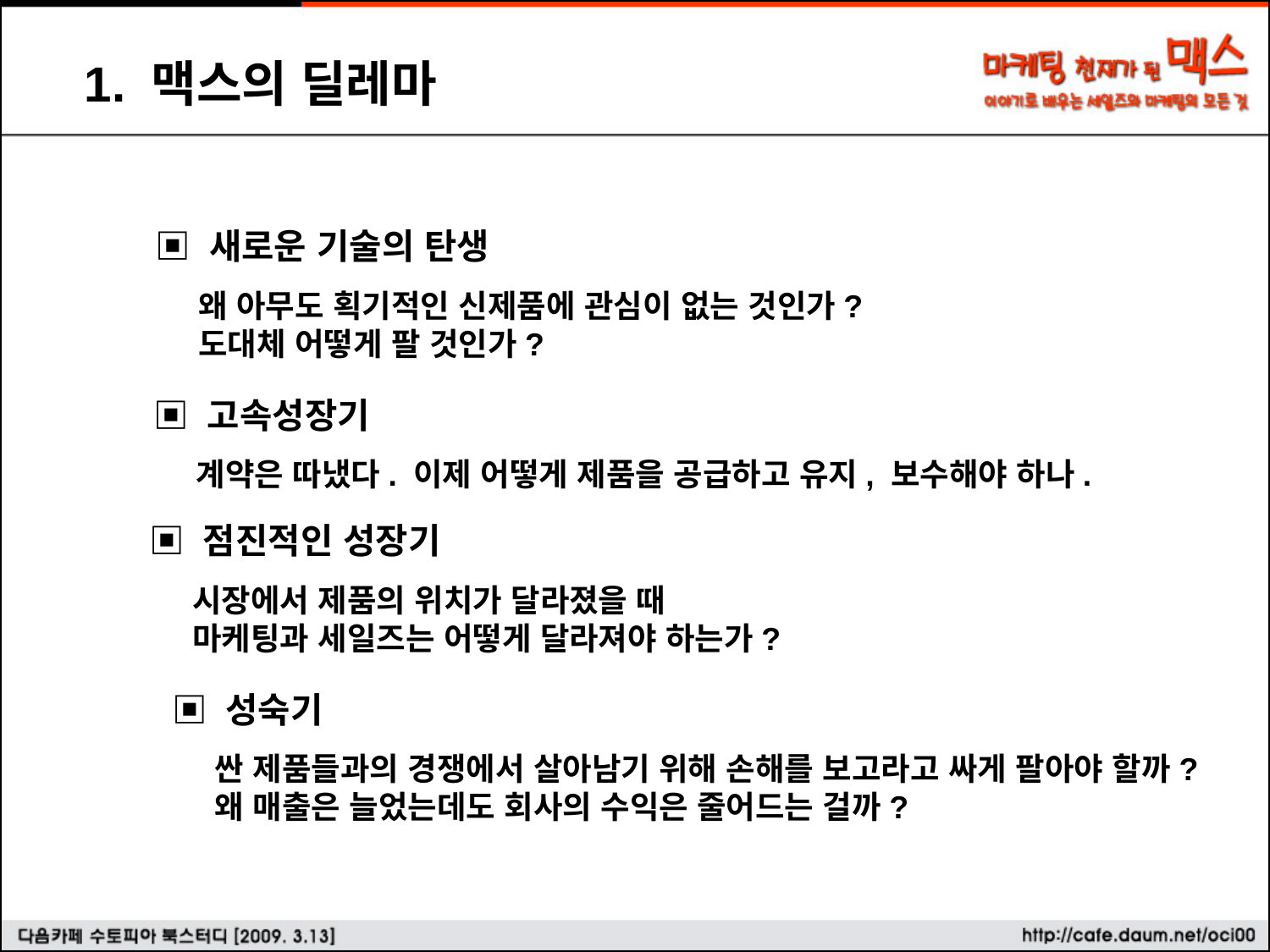

1. 맥스의 딜레마
▣ 새로운 기술의 탄생
    왜 아무도 획기적인 신제품에 관심이 없는 것인가?
    도대체 어떻게 팔 것인가?
▣ 고속성장기
    계약은 따냈다. 이제 어떻게 제품을 공급하고 유지, 보수해야 하나.
▣ 점진적인 성장기
    시장에서 제품의 위치가 달라졌을 때
    마케팅과 세일즈는 어떻게 달라져야 하는가?
▣ 성숙기
    싼 제품들과의 경쟁에서 살아남기 위해 손해를 보고라고 싸게 팔아야 할까?
    왜 매출은 늘었는데도 회사의 수익은 줄어드는 걸까?